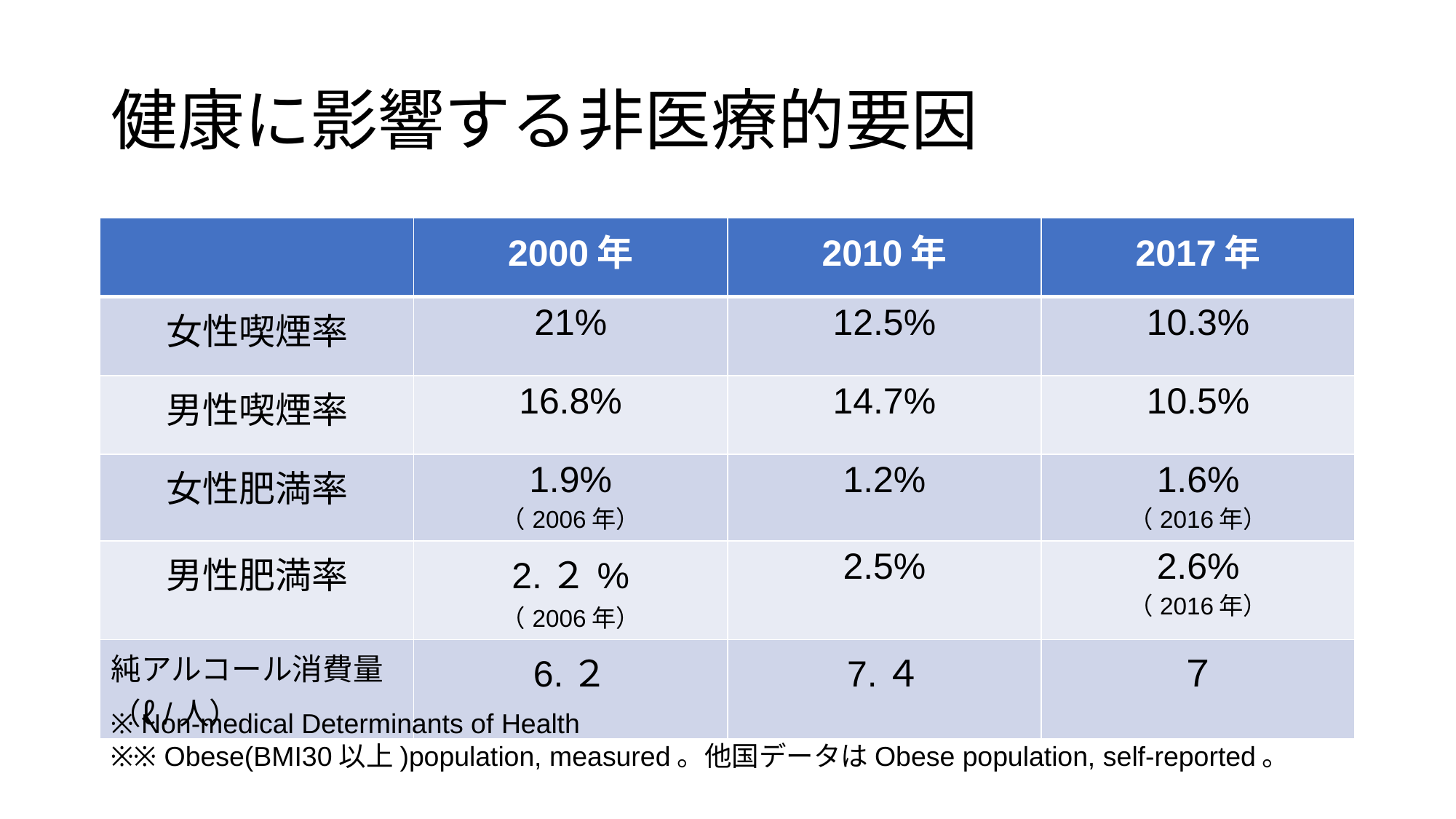

# 健康に影響する非医療的要因
|  | 2000年 | 2010年 | 2017年 |
| --- | --- | --- | --- |
| 女性喫煙率 | 21% | 12.5% | 10.3% |
| 男性喫煙率 | 16.8% | 14.7% | 10.5% |
| 女性肥満率 | 1.9% （2006年） | 1.2% | 1.6% （2016年） |
| 男性肥満率 | 2.２% （2006年） | 2.5% | 2.6% （2016年） |
| 純アルコール消費量（ℓ/人） | 6.２ | 7.４ | ７ |
※ Non-medical Determinants of Health
※※ Obese(BMI30以上)population, measured。他国データはObese population, self-reported。